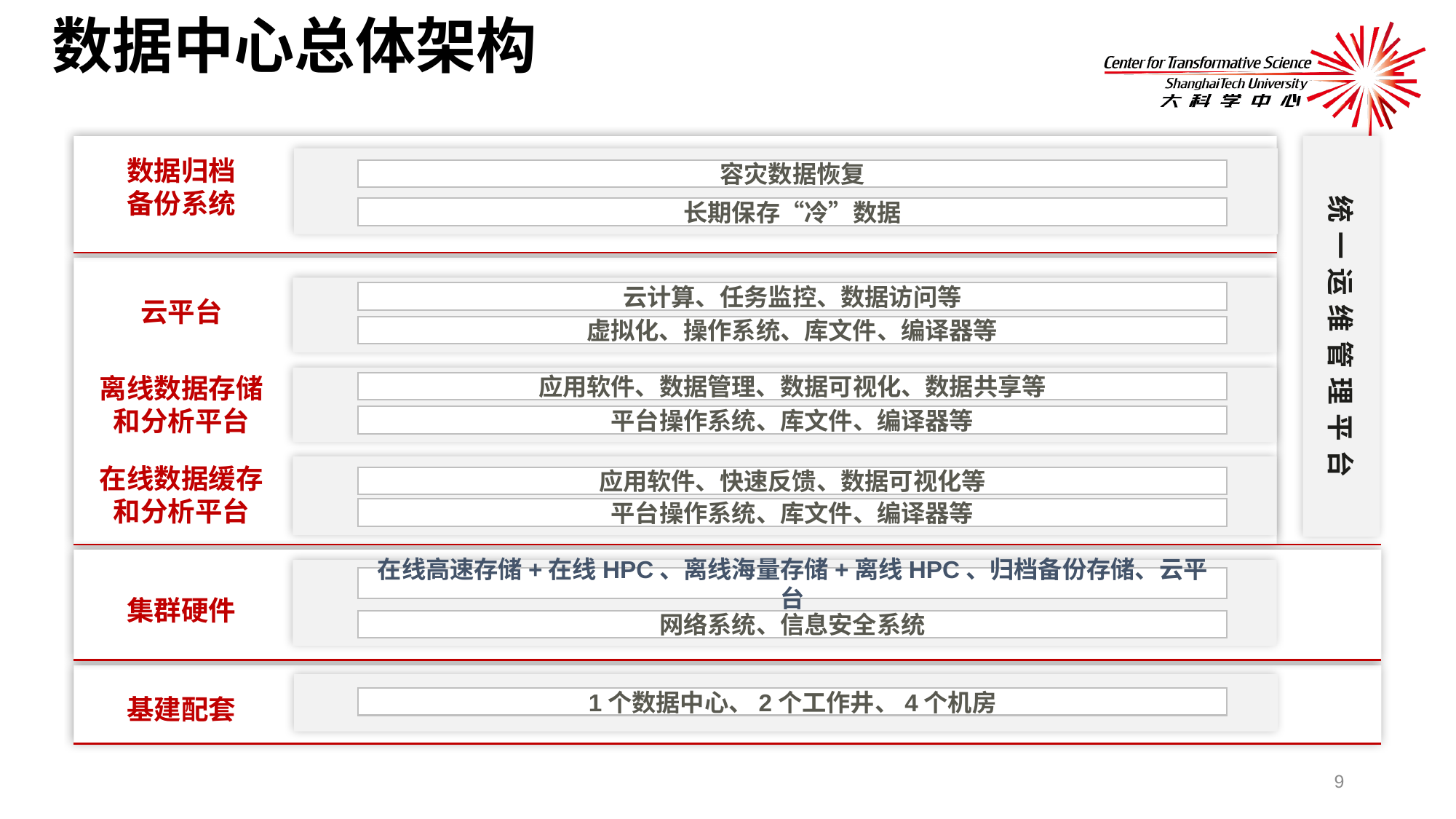

# 数据中心总体架构
统一运维管理平台

数据归档备份系统

容灾数据恢复
长期保存“冷”数据

云计算、任务监控、数据访问等
云平台
虚拟化、操作系统、库文件、编译器等
离线数据存储和分析平台

应用软件、数据管理、数据可视化、数据共享等
平台操作系统、库文件、编译器等
在线数据缓存和分析平台

应用软件、快速反馈、数据可视化等
平台操作系统、库文件、编译器等

在线高速存储+在线HPC、离线海量存储+离线HPC、归档备份存储、云平台
集群硬件
网络系统、信息安全系统

基建配套
1个数据中心、2个工作井、4个机房
9